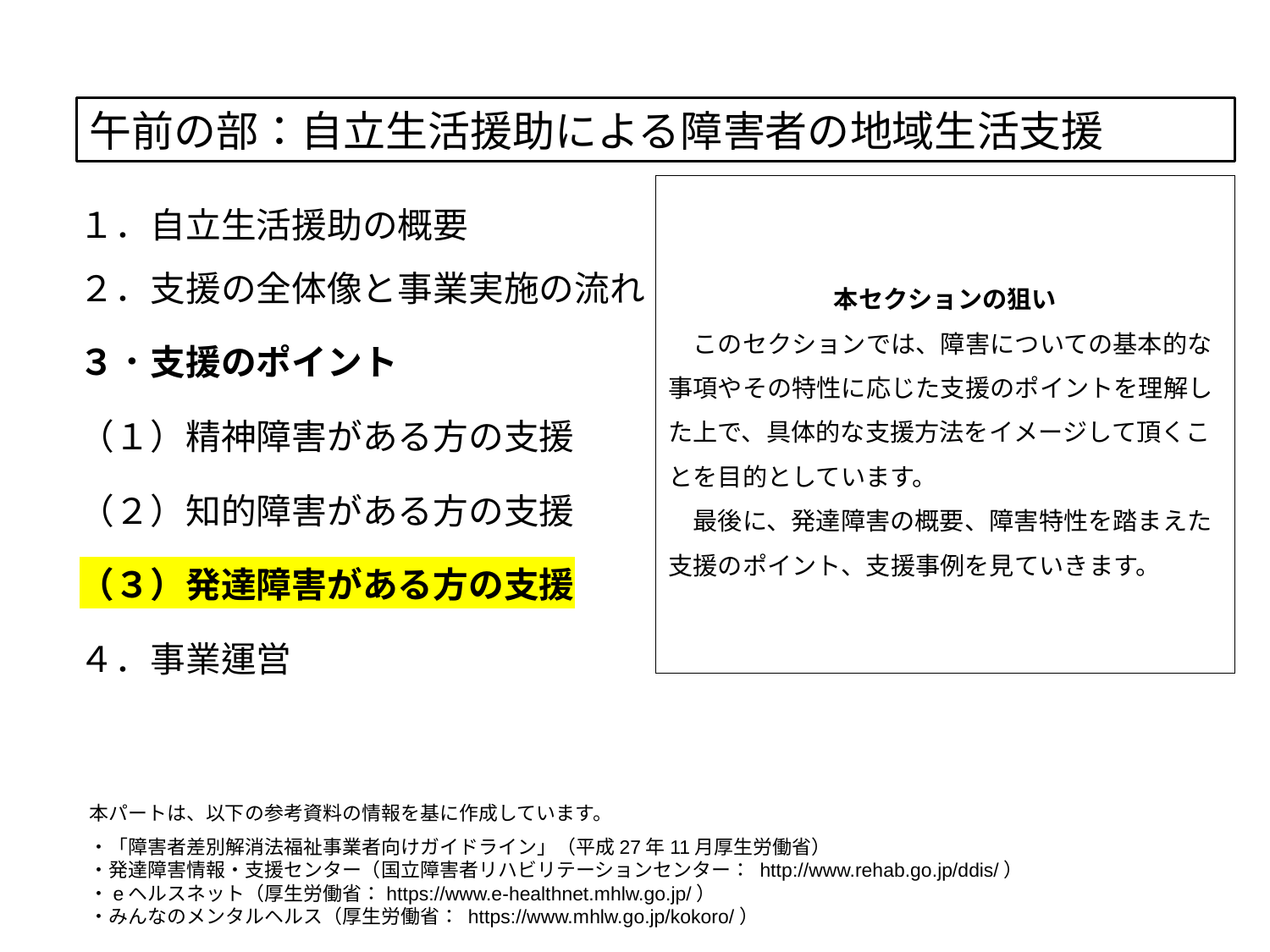

午前の部：自立生活援助による障害者の地域生活支援
１．自立生活援助の概要
２．支援の全体像と事業実施の流れ
３．支援のポイント
（１）精神障害がある方の支援
（２）知的障害がある方の支援
（３）発達障害がある方の支援
４．事業運営
本セクションの狙い
　このセクションでは、障害についての基本的な事項やその特性に応じた支援のポイントを理解した上で、具体的な支援方法をイメージして頂くことを目的としています。
　最後に、発達障害の概要、障害特性を踏まえた支援のポイント、支援事例を見ていきます。
本パートは、以下の参考資料の情報を基に作成しています。
・「障害者差別解消法福祉事業者向けガイドライン」（平成27年11月厚生労働省）
・発達障害情報・支援センター（国立障害者リハビリテーションセンター： http://www.rehab.go.jp/ddis/）
・eヘルスネット（厚生労働省：https://www.e-healthnet.mhlw.go.jp/）
・みんなのメンタルヘルス（厚生労働省： https://www.mhlw.go.jp/kokoro/）